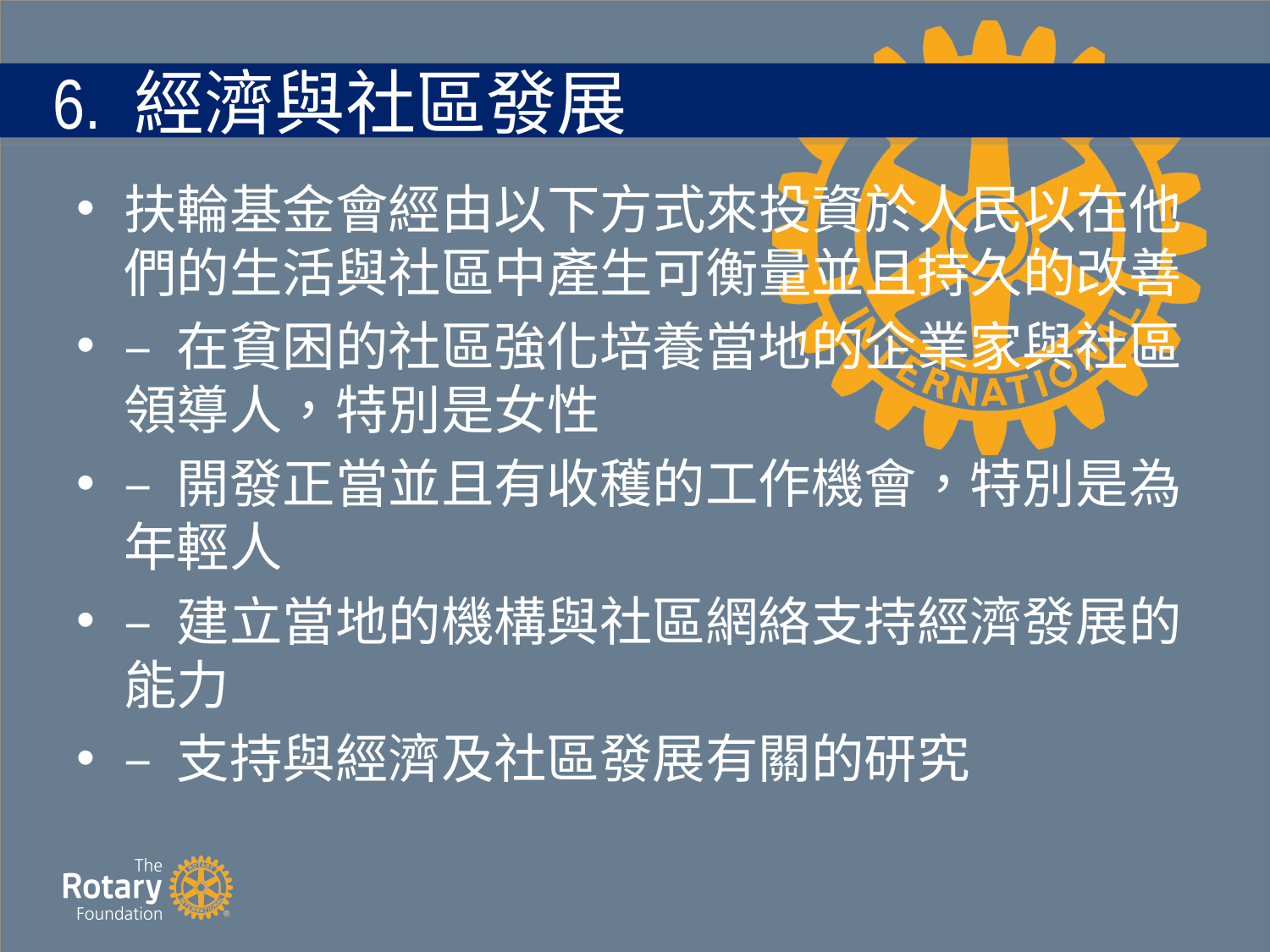

# 6. 經濟與社區發展
扶輪基金會經由以下方式來投資於人民以在他們的生活與社區中產生可衡量並且持久的改善
– 在貧困的社區強化培養當地的企業家與社區領導人，特別是女性
– 開發正當並且有收穫的工作機會，特別是為年輕人
– 建立當地的機構與社區網絡支持經濟發展的能力
– 支持與經濟及社區發展有關的研究